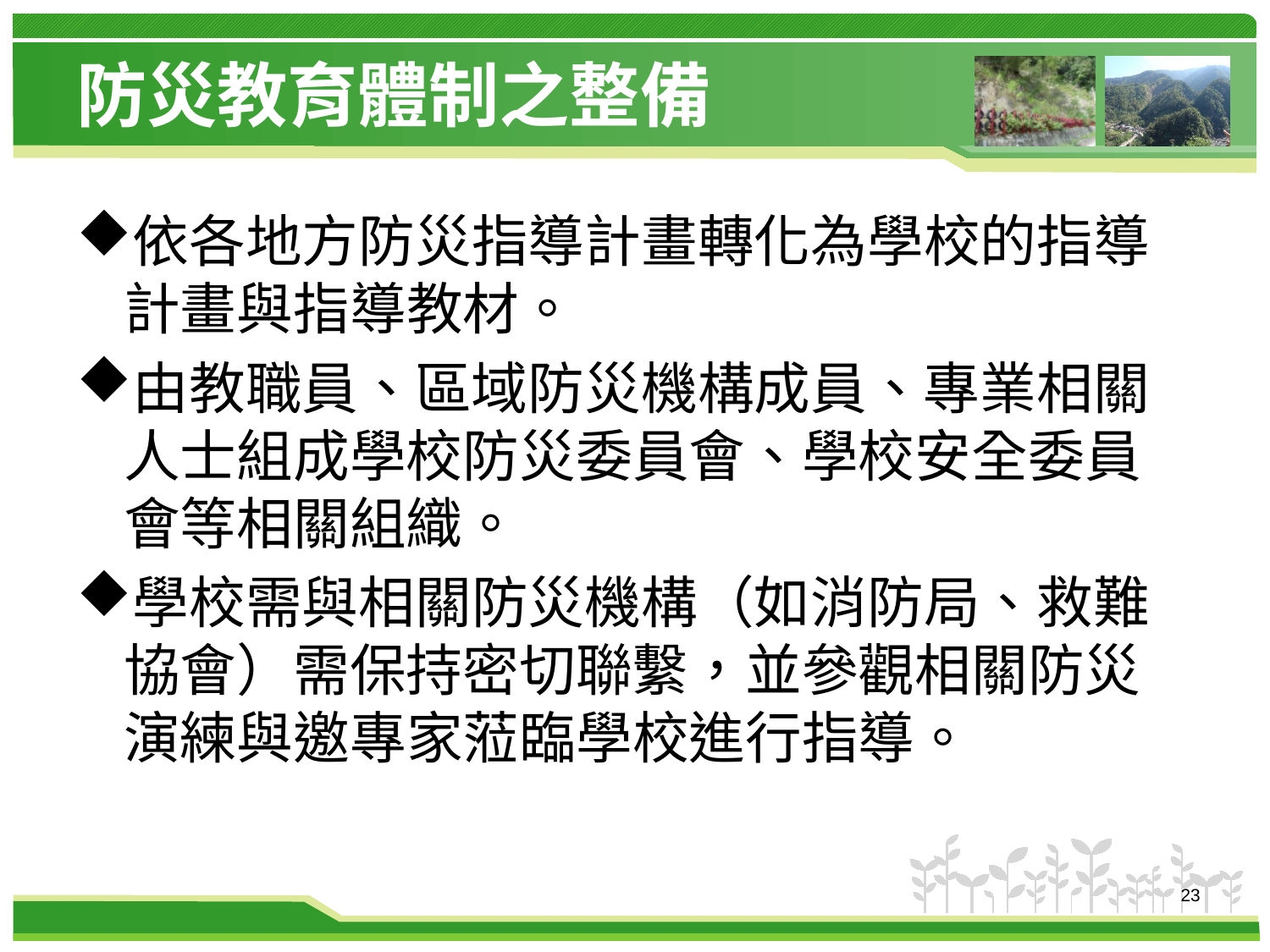

# 防災教育體制之整備
依各地方防災指導計畫轉化為學校的指導計畫與指導教材。
由教職員、區域防災機構成員、專業相關人士組成學校防災委員會、學校安全委員會等相關組織。
學校需與相關防災機構（如消防局、救難協會）需保持密切聯繫，並參觀相關防災演練與邀專家蒞臨學校進行指導。
23